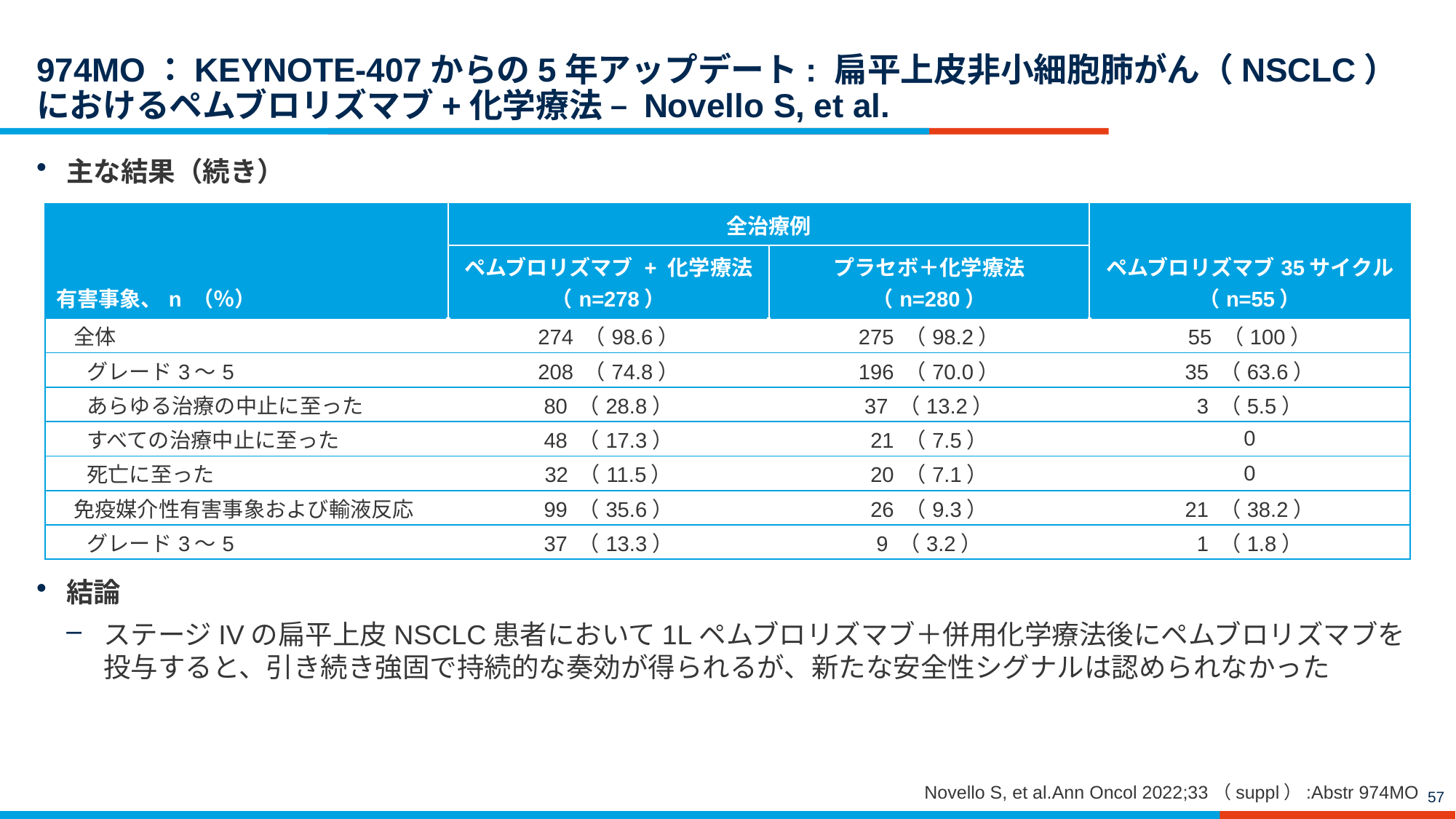

# 974MO：KEYNOTE-407からの5年アップデート: 扁平上皮非小細胞肺がん（NSCLC）におけるペムブロリズマブ+化学療法 – Novello S, et al.
主な結果（続き）
結論
ステージIVの扁平上皮NSCLC患者において1Lペムブロリズマブ＋併用化学療法後にペムブロリズマブを投与すると、引き続き強固で持続的な奏効が得られるが、新たな安全性シグナルは認められなかった
| 有害事象、n （％） | 全治療例 |  | ペムブロリズマブ35サイクル （n=55） |
| --- | --- | --- | --- |
|  | ペムブロリズマブ + 化学療法 （n=278） | プラセボ＋化学療法 （n=280） |  |
| 全体 | 274 （98.6） | 275 （98.2） | 55 （100） |
| グレード3～5 | 208 （74.8） | 196 （70.0） | 35 （63.6） |
| あらゆる治療の中止に至った | 80 （28.8） | 37 （13.2） | 3 （5.5） |
| すべての治療中止に至った | 48 （17.3） | 21 （7.5） | 0 |
| 死亡に至った | 32 （11.5） | 20 （7.1） | 0 |
| 免疫媒介性有害事象および輸液反応 | 99 （35.6） | 26 （9.3） | 21 （38.2） |
| グレード3～5 | 37 （13.3） | 9 （3.2） | 1 （1.8） |
Novello S, et al.Ann Oncol 2022;33（suppl）:Abstr 974MO